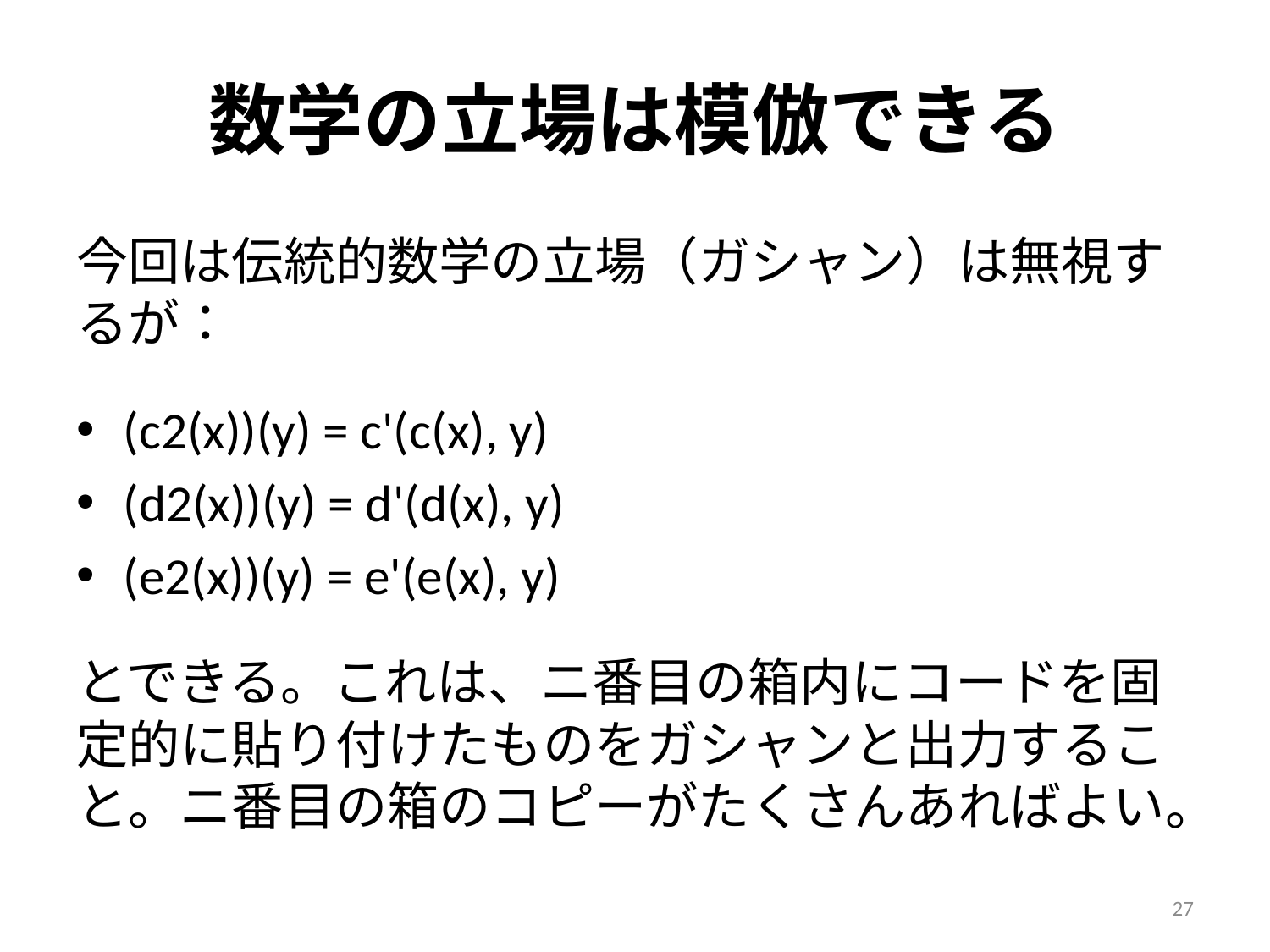

# 数学の立場は模倣できる
今回は伝統的数学の立場（ガシャン）は無視するが：

(c2(x))(y) = c'(c(x), y)
(d2(x))(y) = d'(d(x), y)
(e2(x))(y) = e'(e(x), y)

とできる。これは、ニ番目の箱内にコードを固定的に貼り付けたものをガシャンと出力すること。ニ番目の箱のコピーがたくさんあればよい。
27